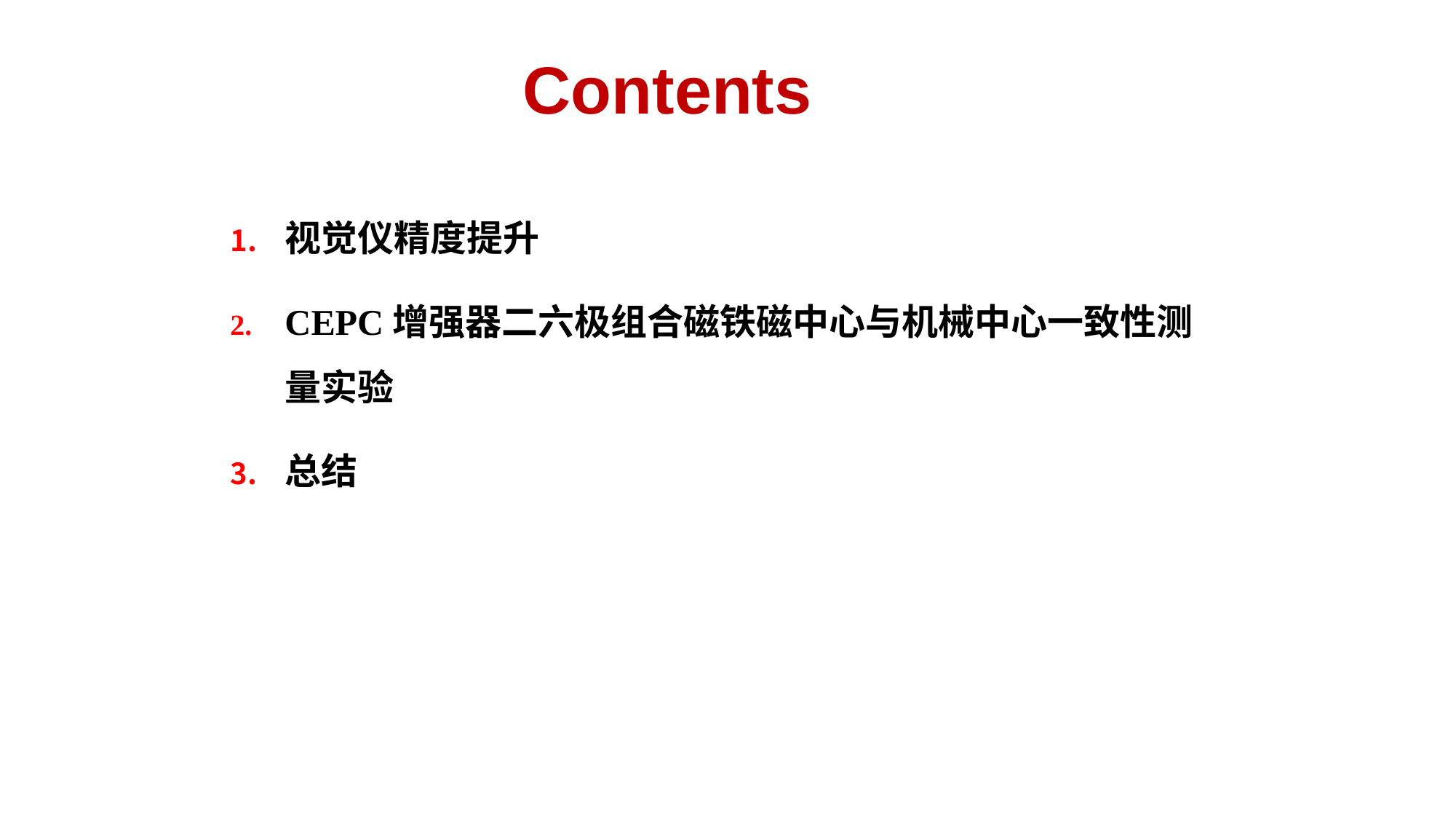

# Contents
视觉仪精度提升
CEPC增强器二六极组合磁铁磁中心与机械中心一致性测量实验
总结